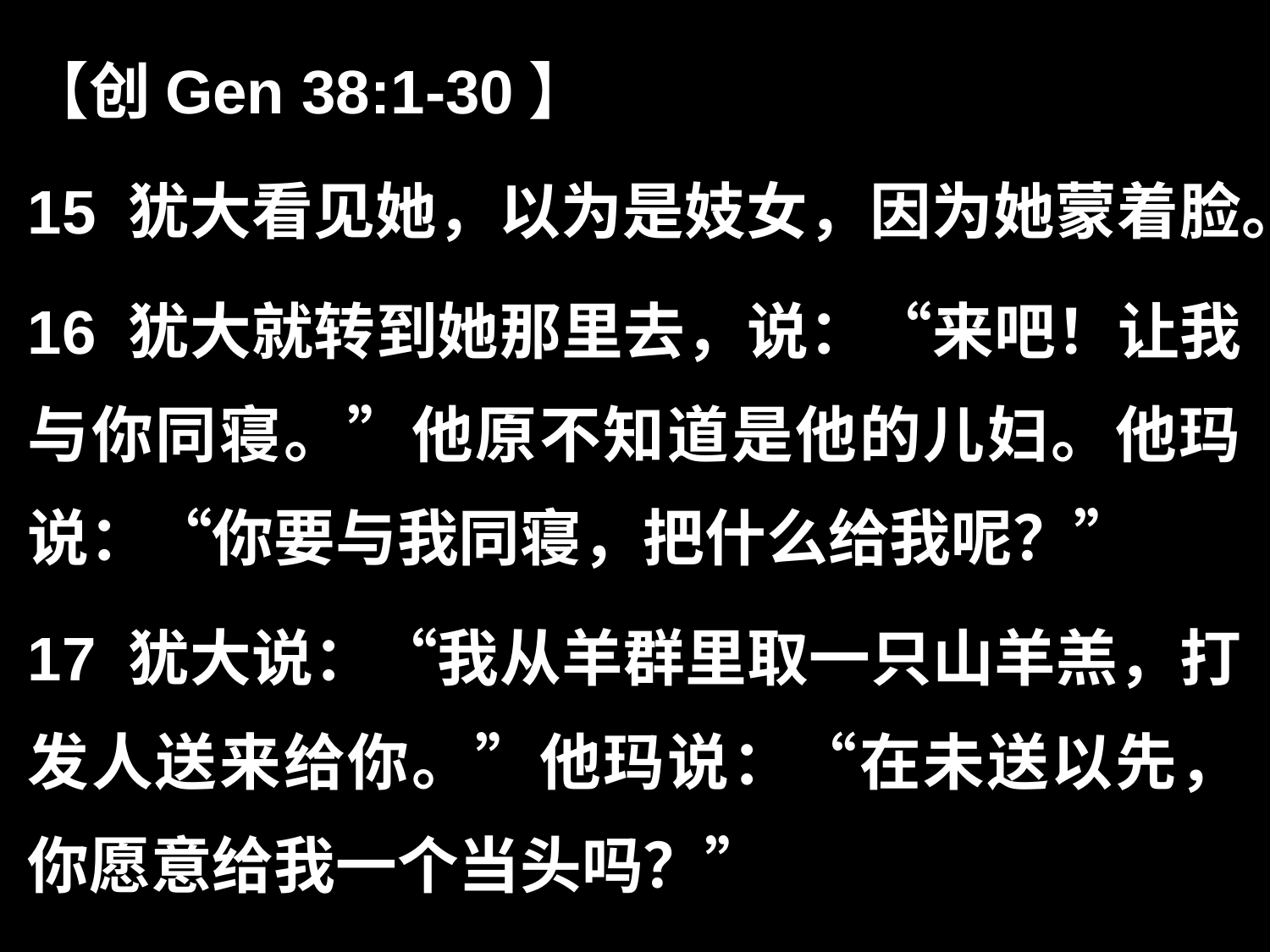

【创Gen 38:1-30】
15 犹大看见她，以为是妓女，因为她蒙着脸。
16 犹大就转到她那里去，说：“来吧！让我与你同寝。”他原不知道是他的儿妇。他玛说：“你要与我同寝，把什么给我呢？”
17 犹大说：“我从羊群里取一只山羊羔，打发人送来给你。”他玛说：“在未送以先，你愿意给我一个当头吗？”